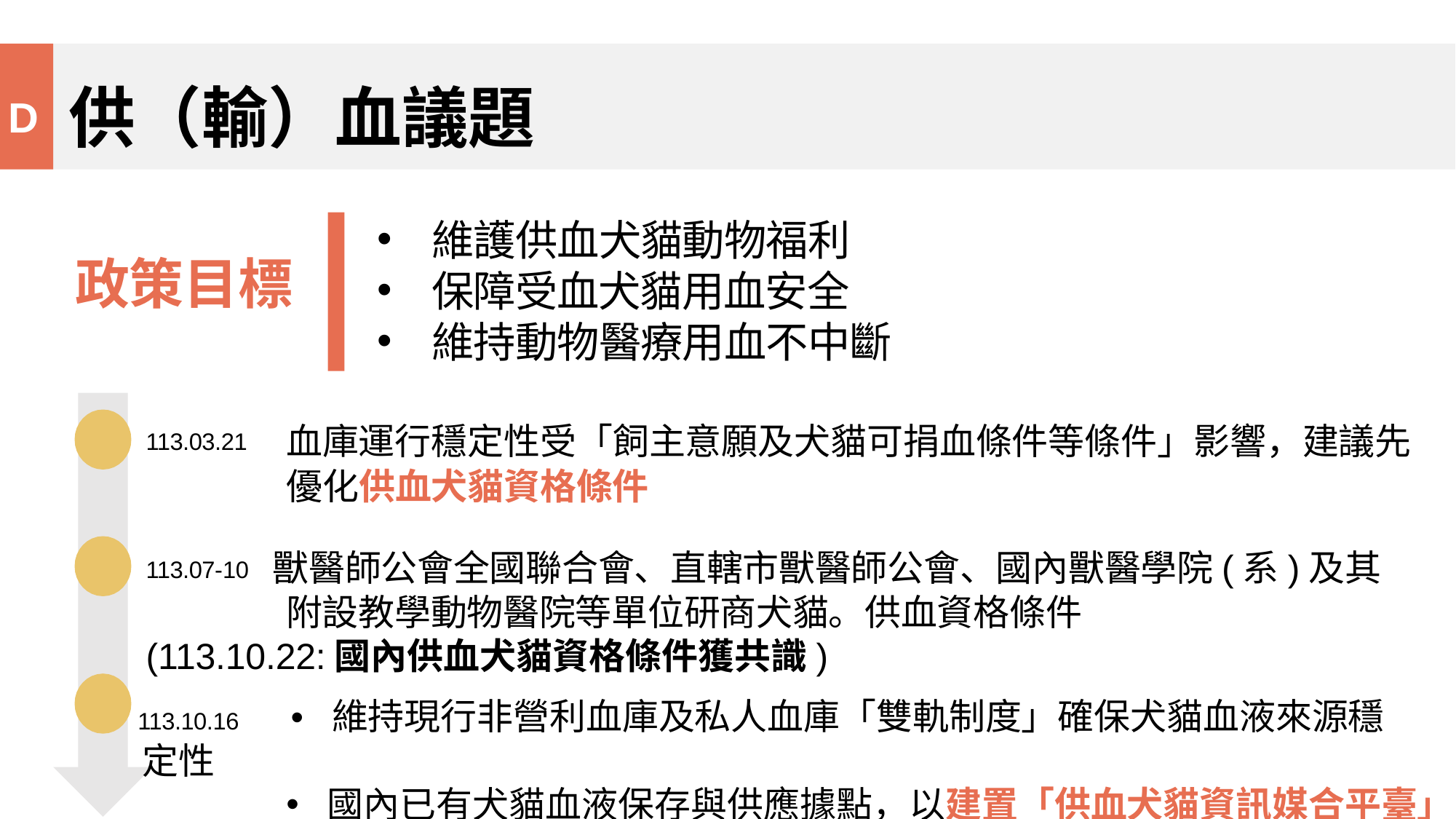

# D	供（輸）血議題
維護供血犬貓動物福利
保障受血犬貓用血安全
維持動物醫療用血不中斷

政策目標

113.03.21	血庫運行穩定性受「飼主意願及犬貓可捐血條件等條件」影響，建議先優化供血犬貓資格條件
113.07-10 獸醫師公會全國聯合會、直轄市獸醫師公會、國內獸醫學院(系)及其附設教學動物醫院等單位研商犬貓。供血資格條件
(113.10.22:國內供血犬貓資格條件獲共識)
113.10.16	•	維持現行非營利血庫及私人血庫「雙軌制度」確保犬貓血液來源穩定性
國內已有犬貓血液保存與供應據點，以建置「供血犬貓資訊媒合平臺」整合用血資訊